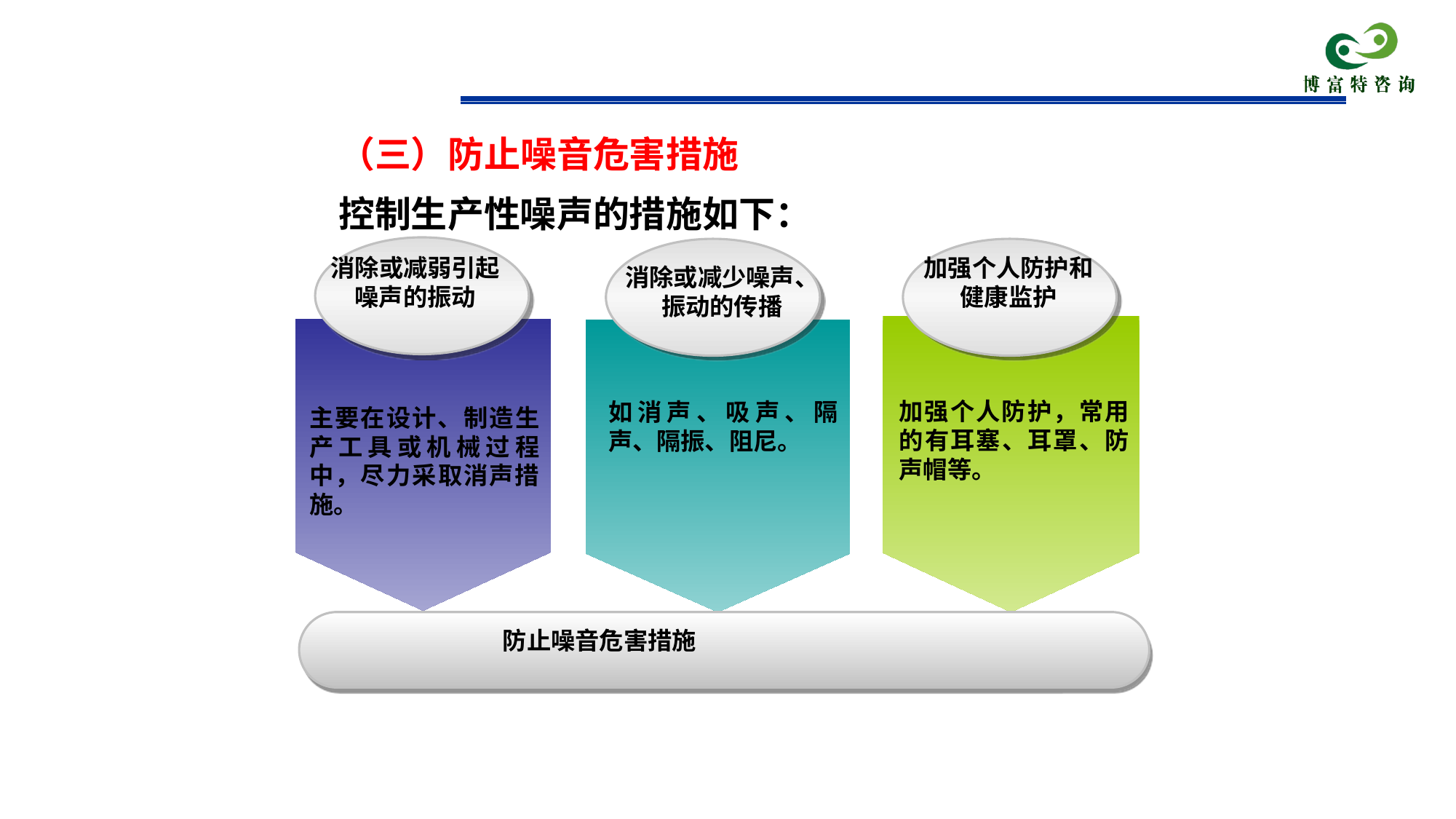

（三）防止噪音危害措施
控制生产性噪声的措施如下：

主要在设计、制造生产工具或机械过程中，尽力采取消声措施。

消除或减弱引起
噪声的振动
加强个人防护和
健康监护
消除或减少噪声、
振动的传播

加强个人防护，常用的有耳塞、耳罩、防声帽等。
如消声、吸声、隔声、隔振、阻尼。

                     防止噪音危害措施